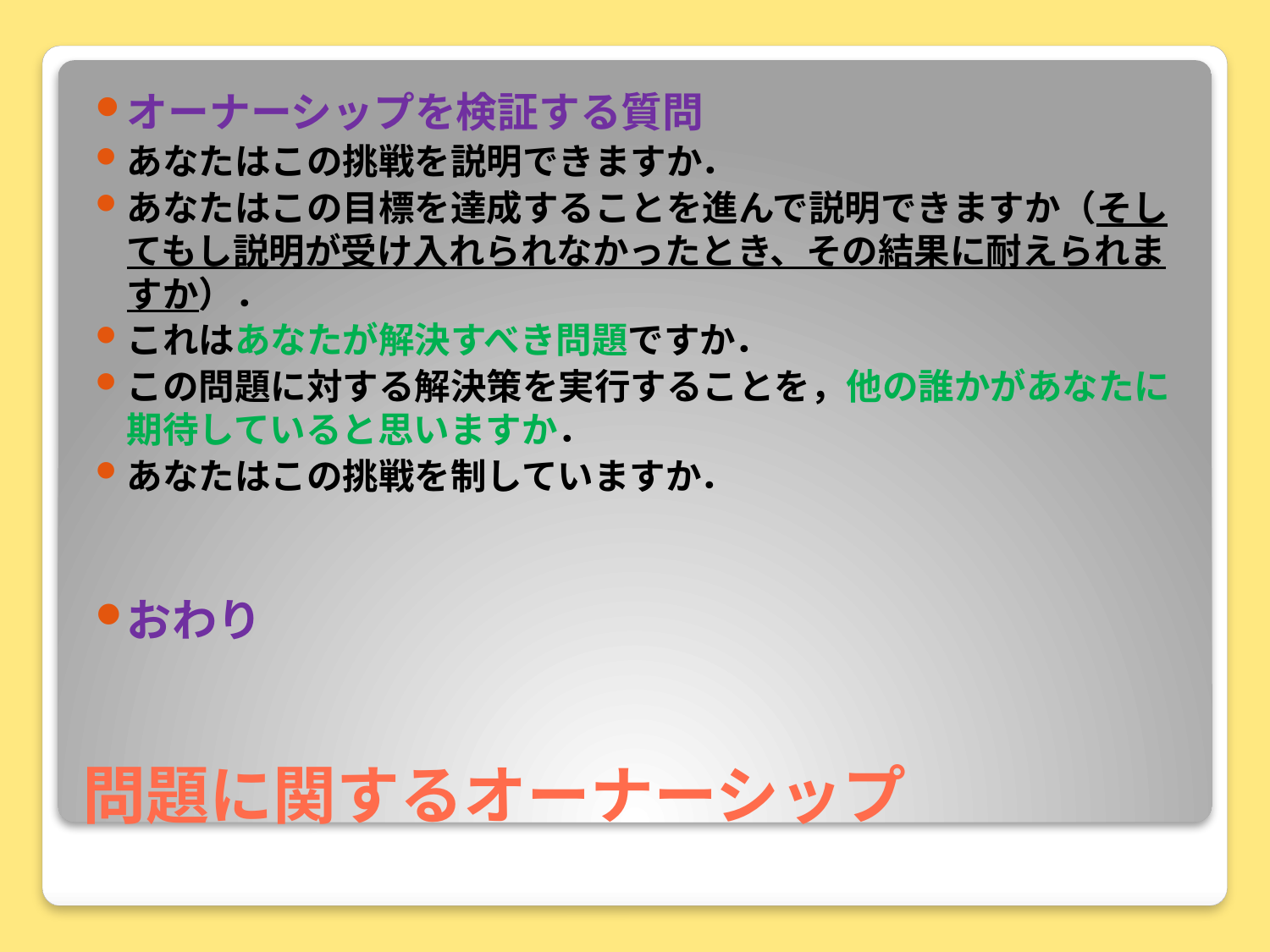

オーナーシップを検証する質問
あなたはこの挑戦を説明できますか．
あなたはこの目標を達成することを進んで説明できますか（そしてもし説明が受け入れられなかったとき、その結果に耐えられますか）．
これはあなたが解決すべき問題ですか．
この問題に対する解決策を実行することを，他の誰かがあなたに期待していると思いますか．
あなたはこの挑戦を制していますか．

おわり

# 問題に関するオーナーシップ